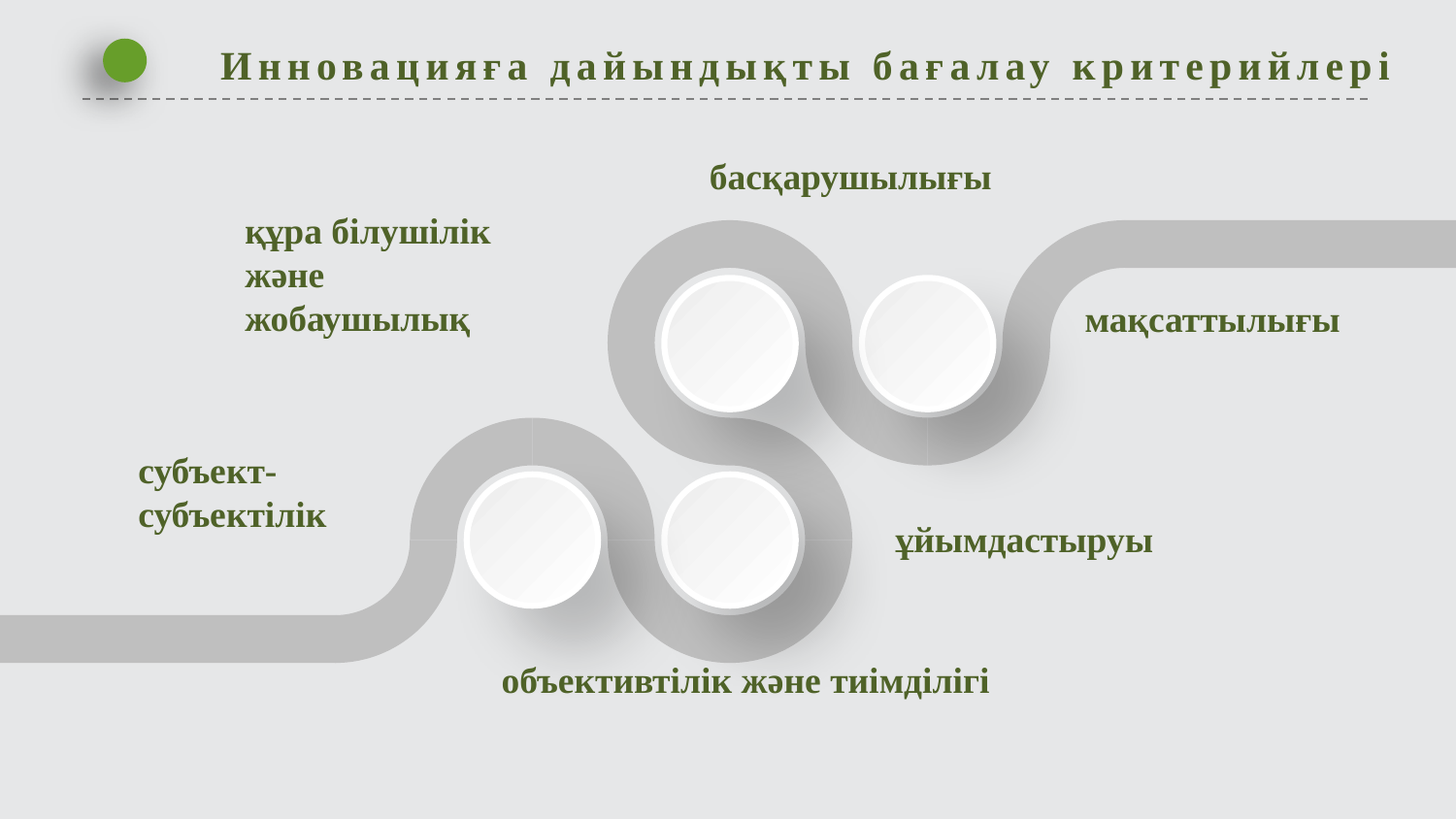

Инновацияға дайындықты бағалау критерийлері

басқарушылығы
құра білушілік және жобаушылық

мақсаттылығы

субъект-субъектілік

ұйымдастыруы

объективтілік және тиімділігі
延时符